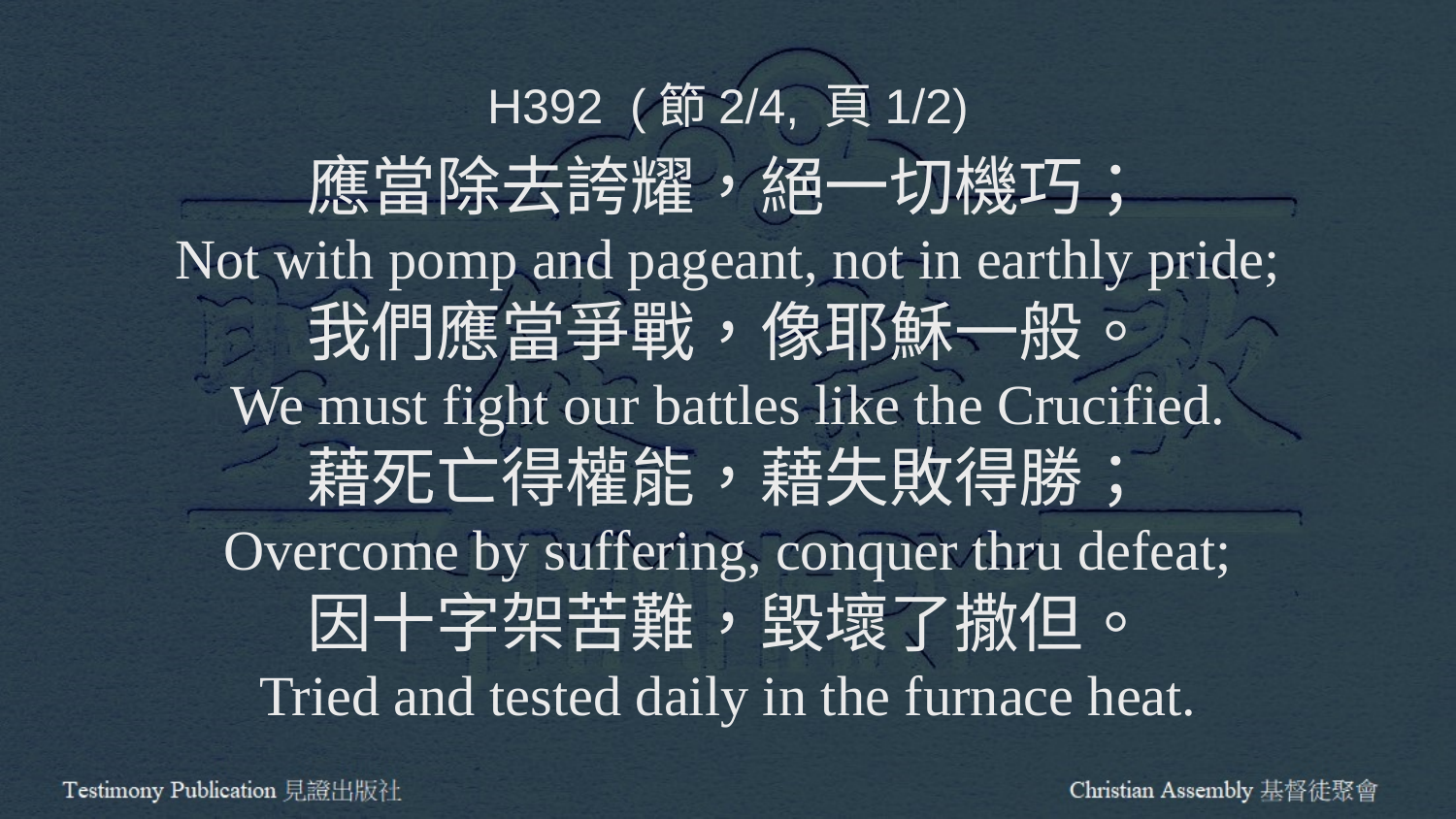

H392  (節2/4, 頁1/2)
應當除去誇耀，絕一切機巧；
Not with pomp and pageant, not in earthly pride;
我們應當爭戰，像耶穌一般。
We must fight our battles like the Crucified.
藉死亡得權能，藉失敗得勝；
Overcome by suffering, conquer thru defeat;
因十字架苦難，毀壞了撒但。
Tried and tested daily in the furnace heat.